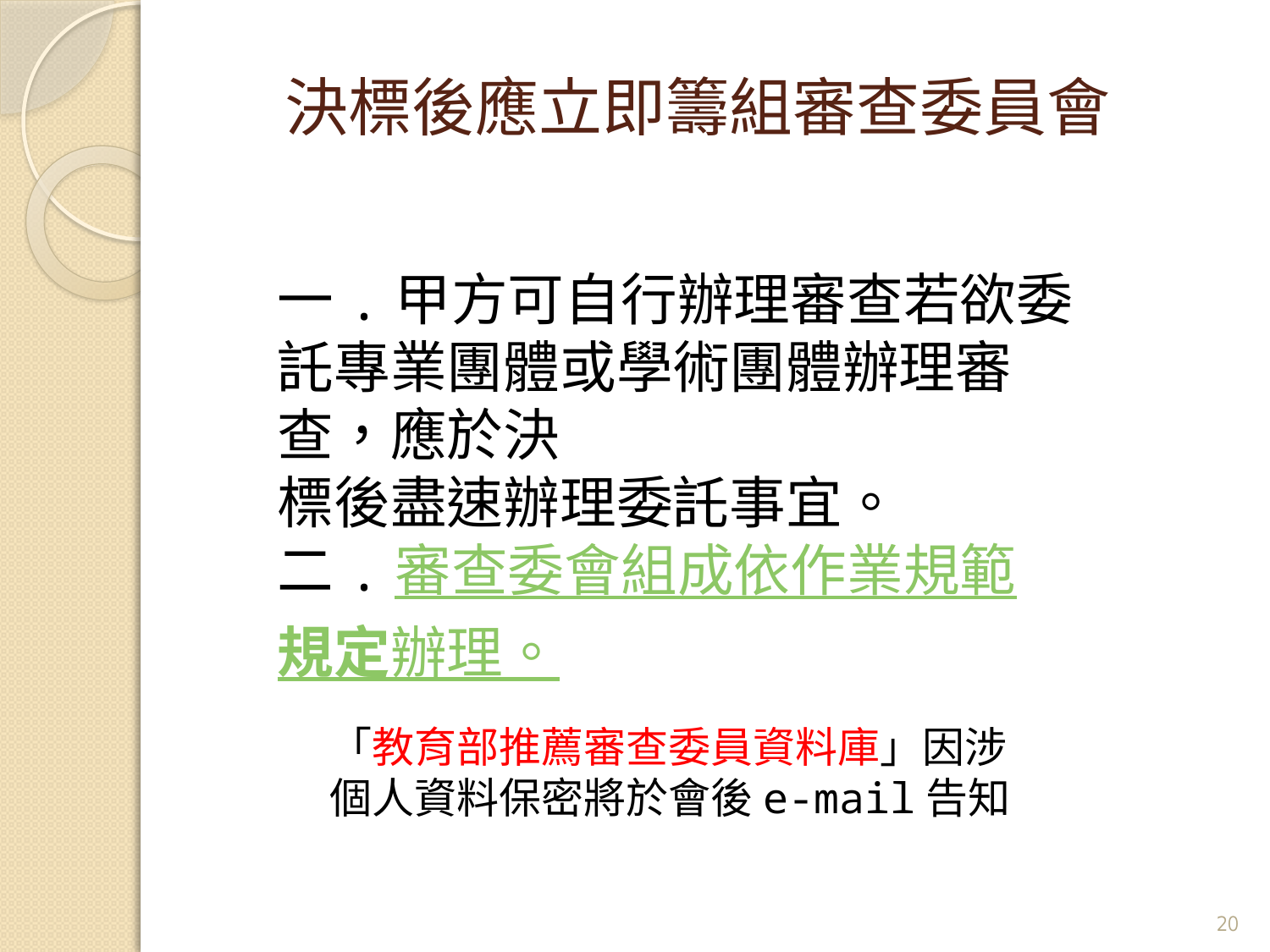

# 決標後應立即籌組審查委員會
一.甲方可自行辦理審查若欲委託專業團體或學術團體辦理審查，應於決
標後盡速辦理委託事宜。
二.審查委會組成依作業規範規定辦理。
「教育部推薦審查委員資料庫」因涉個人資料保密將於會後e-mail告知
20